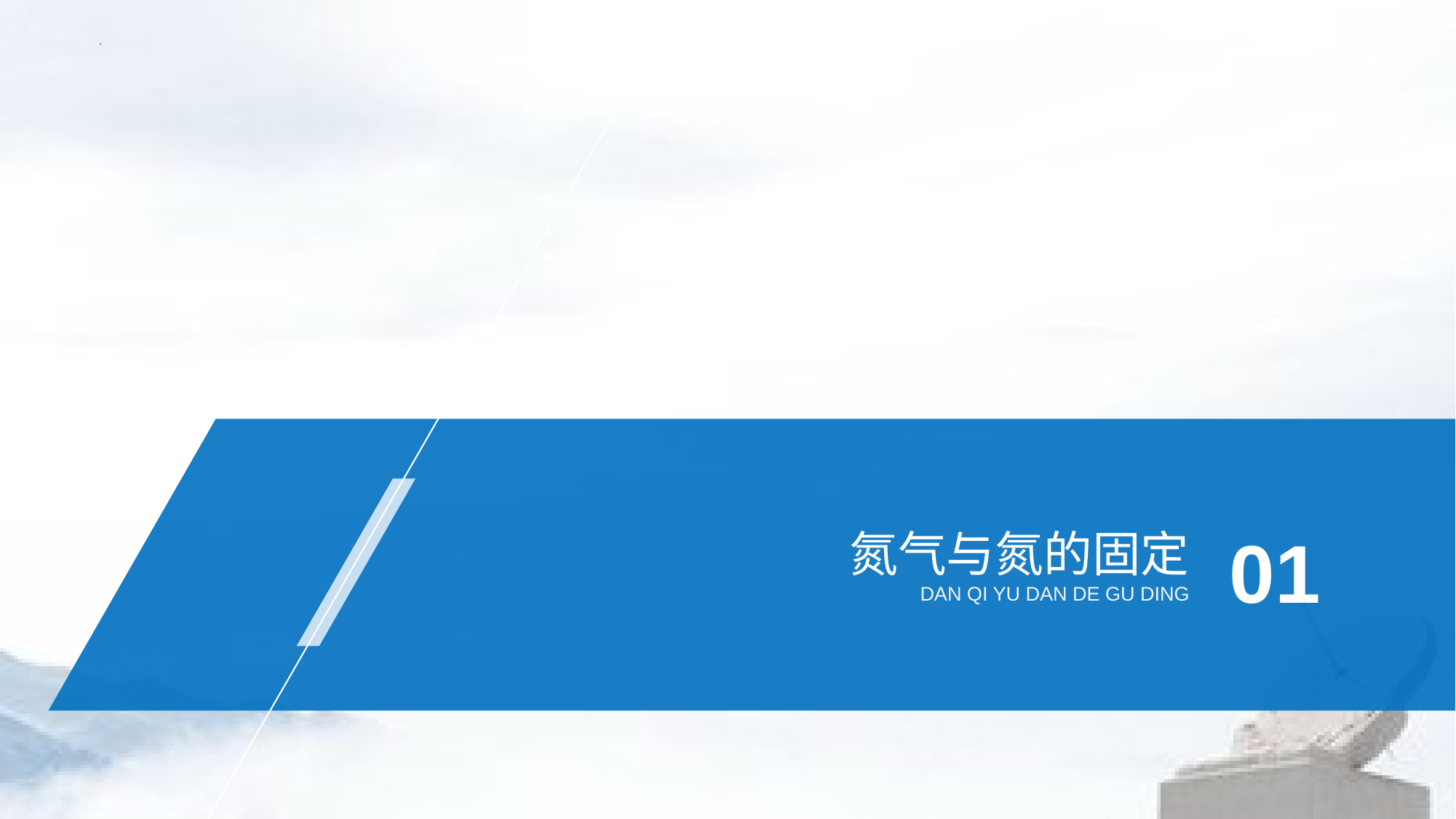

01
氮气与氮的固定
DAN QI YU DAN DE GU DING